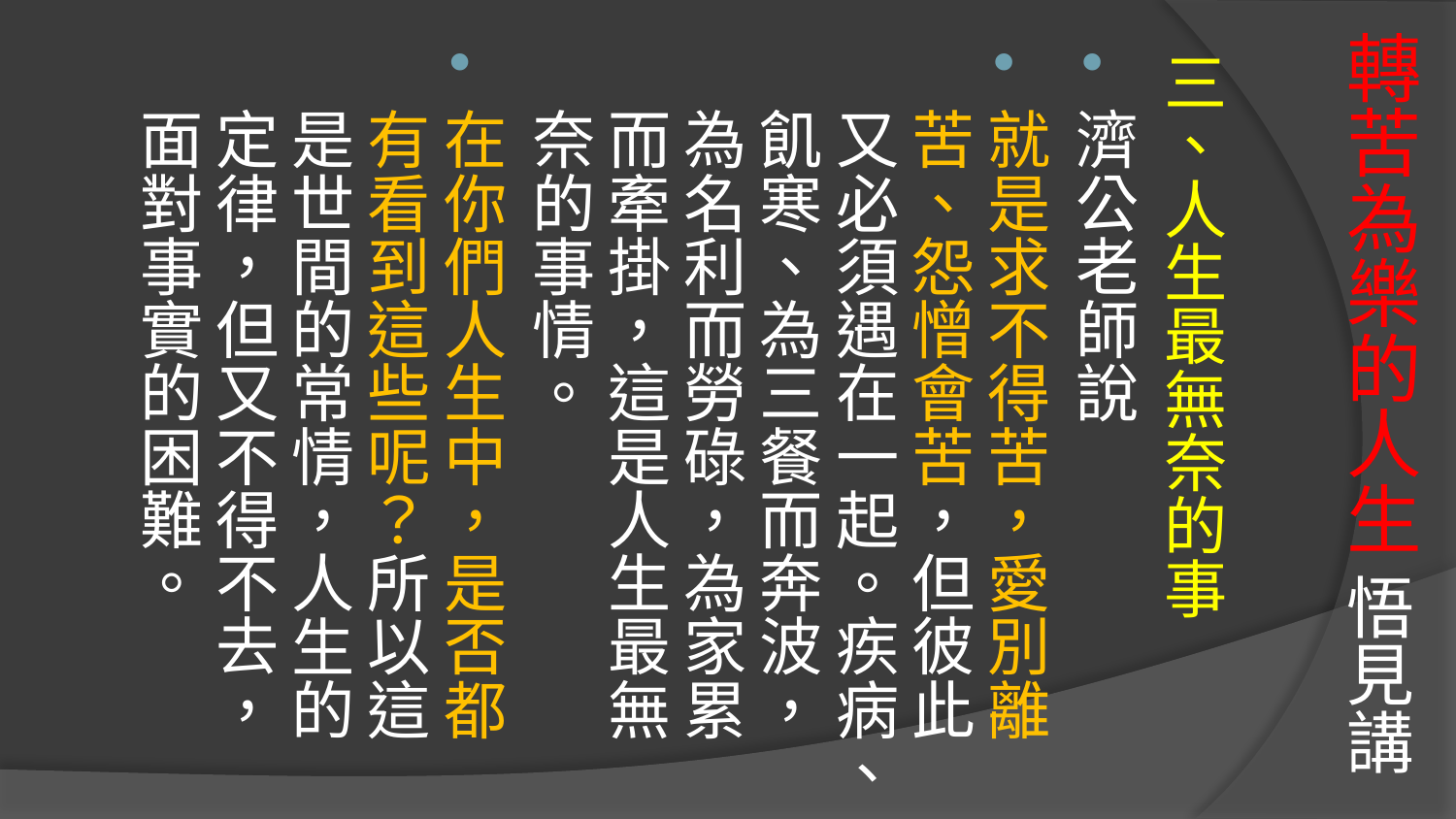

# 轉苦為樂的人生 悟見講
三、人生最無奈的事
濟公老師說
就是求不得苦，愛別離苦、怨憎會苦，但彼此又必須遇在一起。疾病、飢寒、為三餐而奔波，為名利而勞碌，為家累而牽掛，這是人生最無奈的事情。
在你們人生中，是否都有看到這些呢？所以這是世間的常情，人生的定律，但又不得不去，面對事實的困難。